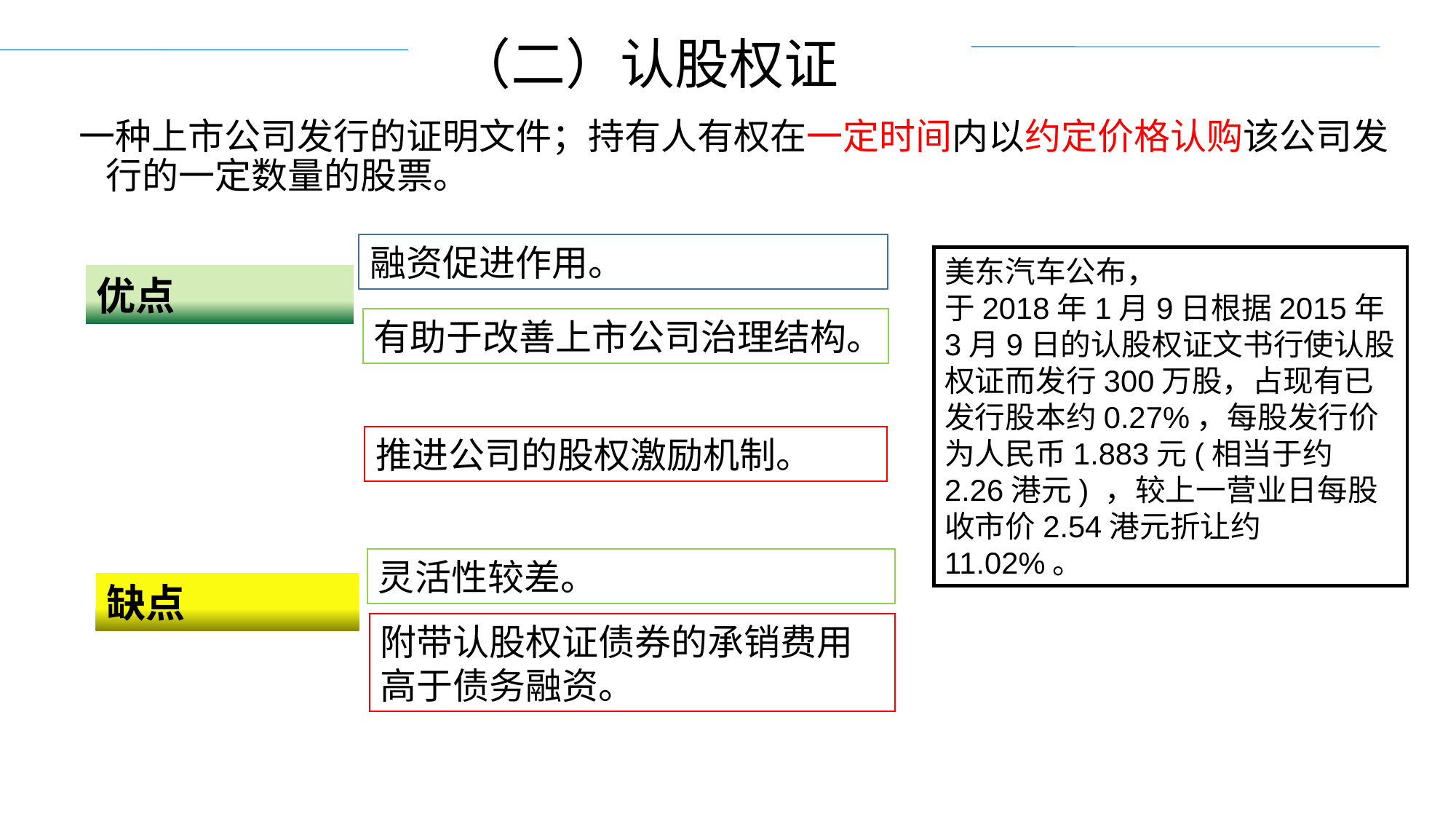

（二）认股权证

一种上市公司发行的证明文件；持有人有权在一定时间内以约定价格认购该公司发行的一定数量的股票。
融资促进作用。
美东汽车公布，
于2018年1月9日根据2015年3月9日的认股权证文书行使认股权证而发行300万股，占现有已发行股本约0.27%，每股发行价为人民币1.883元(相当于约2.26港元) ，较上一营业日每股收市价2.54港元折让约11.02%。
优点
有助于改善上市公司治理结构。
推进公司的股权激励机制。
灵活性较差。
缺点
附带认股权证债券的承销费用高于债务融资。
28